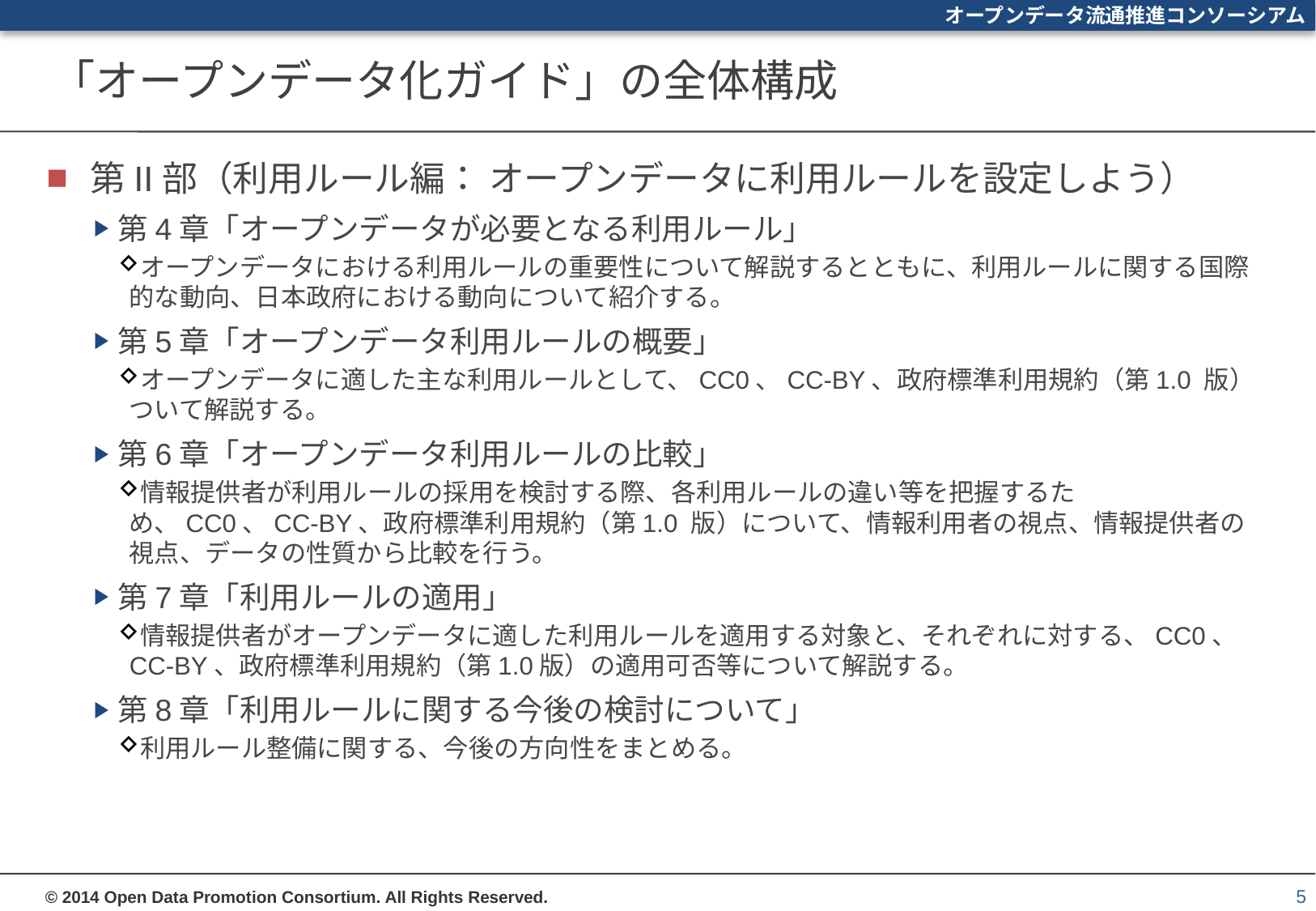

# 「オープンデータ化ガイド」の全体構成
第II部（利用ルール編： オープンデータに利用ルールを設定しよう）
第4章「オープンデータが必要となる利用ルール」
オープンデータにおける利用ルールの重要性について解説するとともに、利用ルールに関する国際的な動向、日本政府における動向について紹介する。
第5章「オープンデータ利用ルールの概要」
オープンデータに適した主な利用ルールとして、CC0、CC-BY、政府標準利用規約（第1.0 版）ついて解説する。
第6章「オープンデータ利用ルールの比較」
情報提供者が利用ルールの採用を検討する際、各利用ルールの違い等を把握するため、CC0、CC-BY、政府標準利用規約（第1.0 版）について、情報利用者の視点、情報提供者の視点、データの性質から比較を行う。
第7章「利用ルールの適用」
情報提供者がオープンデータに適した利用ルールを適用する対象と、それぞれに対する、CC0、CC-BY、政府標準利用規約（第1.0版）の適用可否等について解説する。
第8章「利用ルールに関する今後の検討について」
利用ルール整備に関する、今後の方向性をまとめる。
5